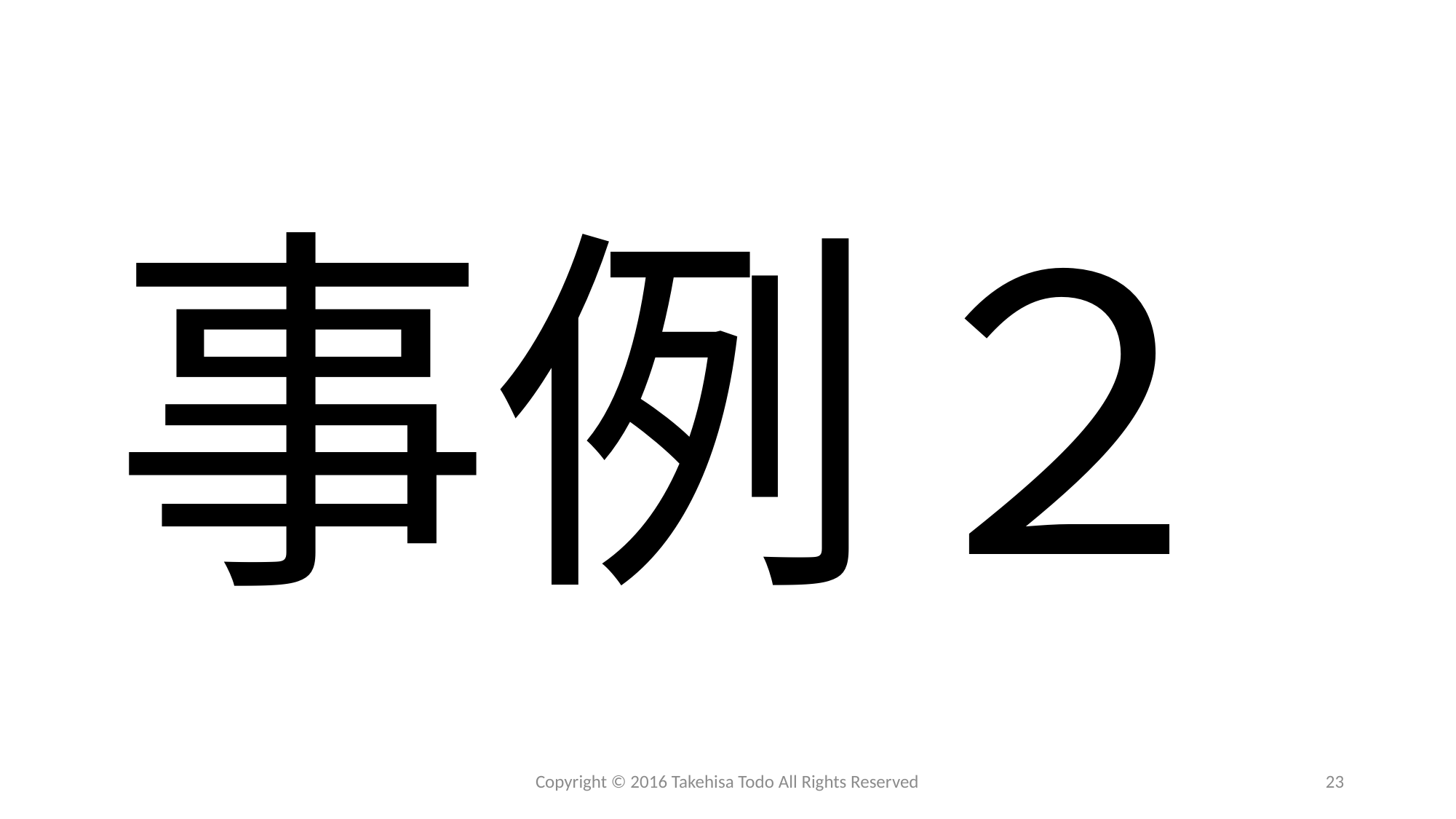

#
事例２
Copyright © 2016 Takehisa Todo All Rights Reserved
23